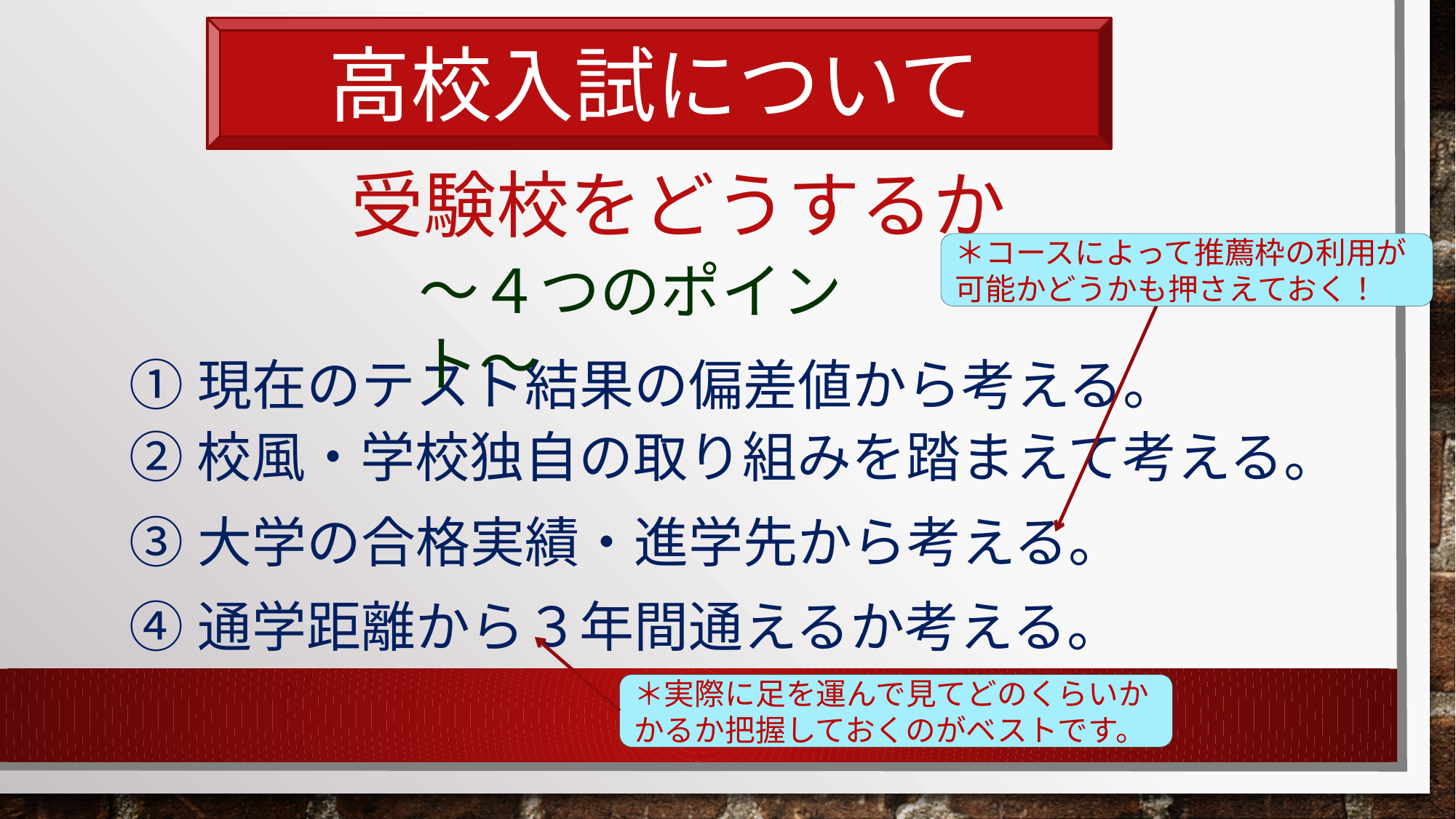

高校入試について
# 受験校をどうするか
＊コースによって推薦枠の利用が可能かどうかも押さえておく！
～４つのポイント～
①現在のテスト結果の偏差値から考える。

②校風・学校独自の取り組みを踏まえて考える。

④通学距離から３年間通えるか考える。

③大学の合格実績・進学先から考える。

＊実際に足を運んで見てどのくらいかかるか把握しておくのがベストです。